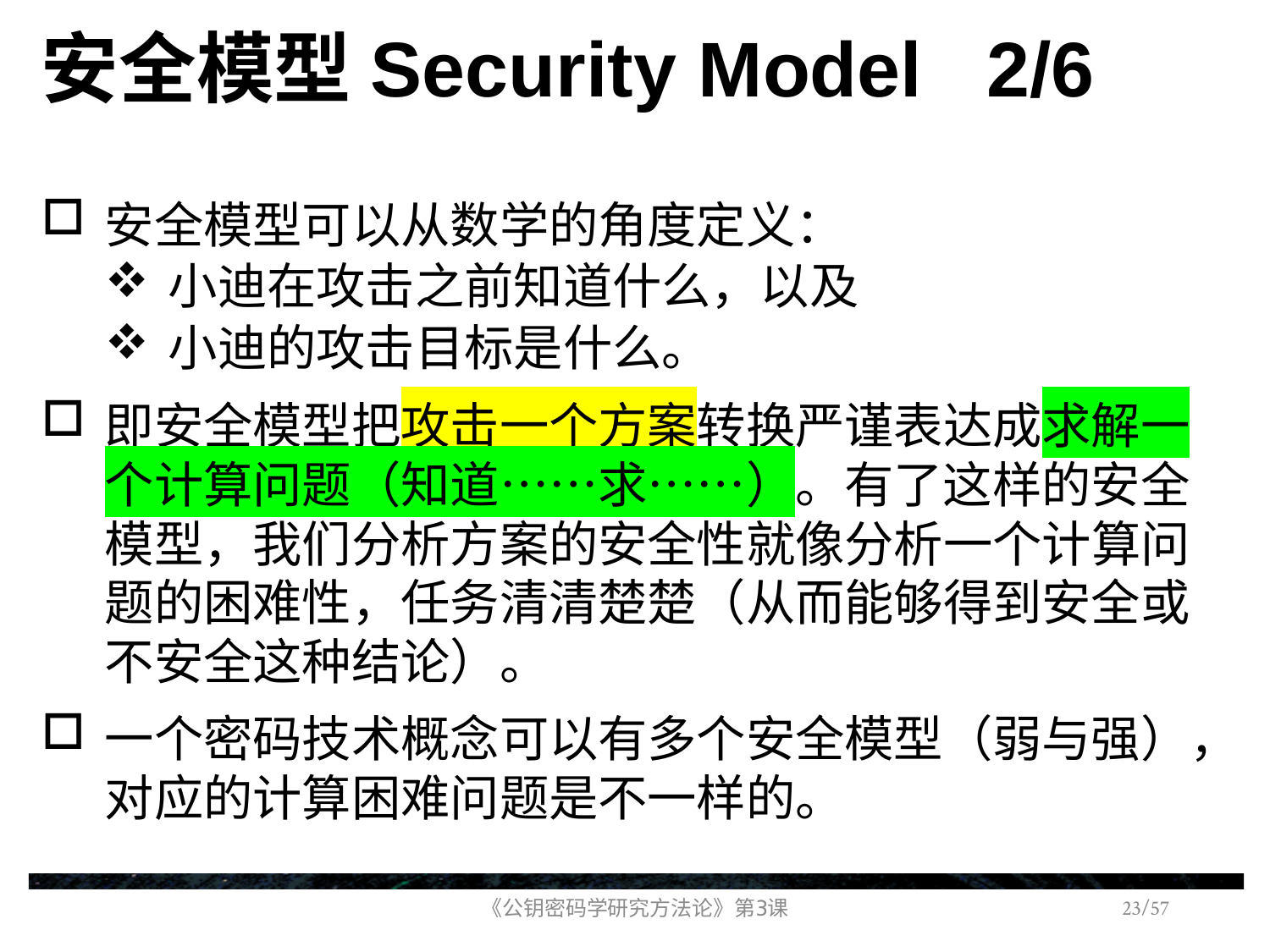

# 安全模型Security Model   2/6
安全模型可以从数学的角度定义：
小迪在攻击之前知道什么，以及
小迪的攻击目标是什么。
即安全模型把攻击一个方案转换严谨表达成求解一个计算问题（知道……求……）。有了这样的安全模型，我们分析方案的安全性就像分析一个计算问题的困难性，任务清清楚楚（从而能够得到安全或不安全这种结论）。
一个密码技术概念可以有多个安全模型（弱与强），对应的计算困难问题是不一样的。
《公钥密码学研究方法论》第3课
23/57